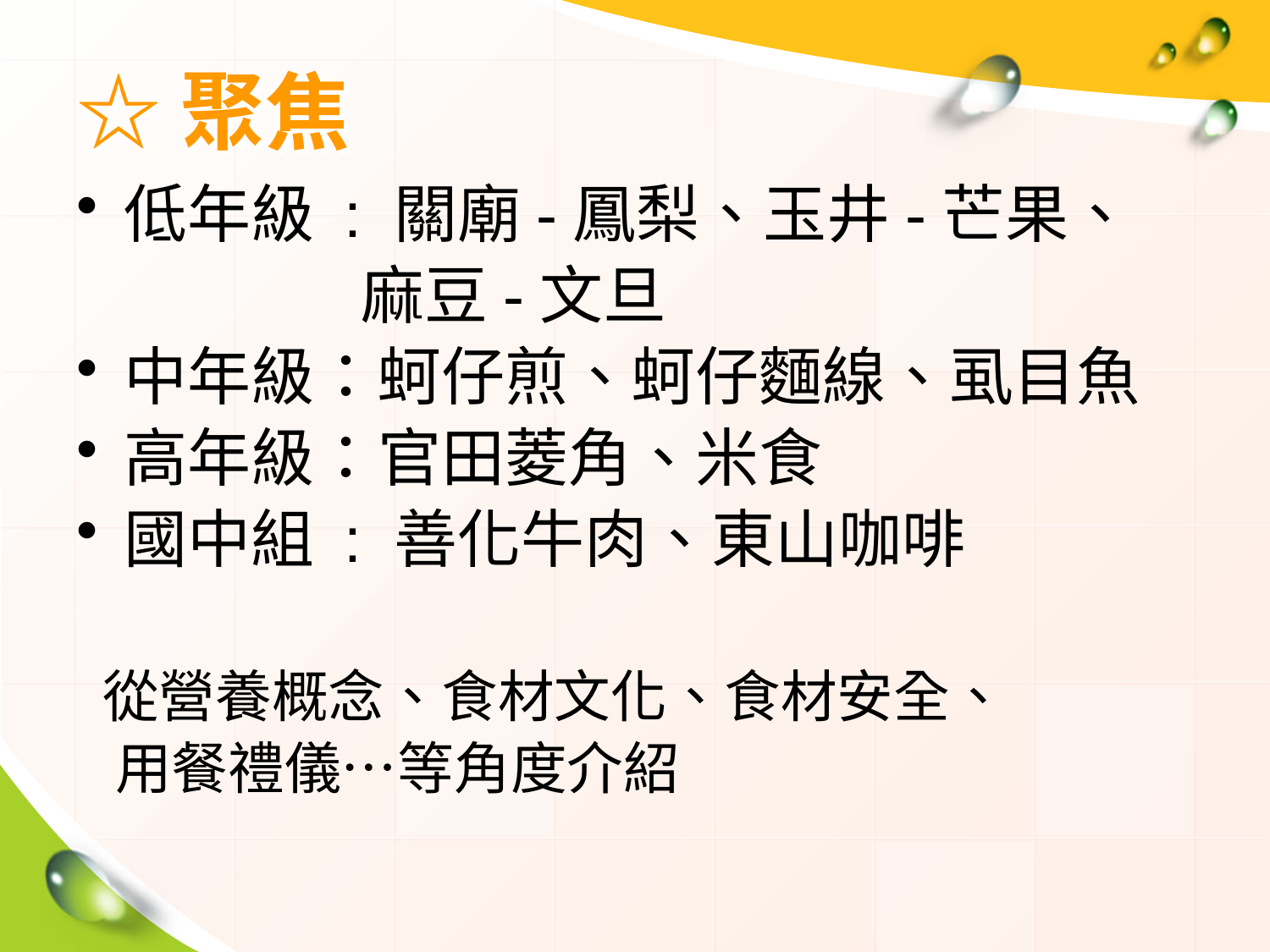

# ☆聚焦
低年級 : 關廟-鳳梨、玉井-芒果、
                   麻豆-文旦
中年級：蚵仔煎、蚵仔麵線、虱目魚
高年級：官田菱角、米食
國中組 : 善化牛肉、東山咖啡

 從營養概念、食材文化、食材安全、
  用餐禮儀…等角度介紹